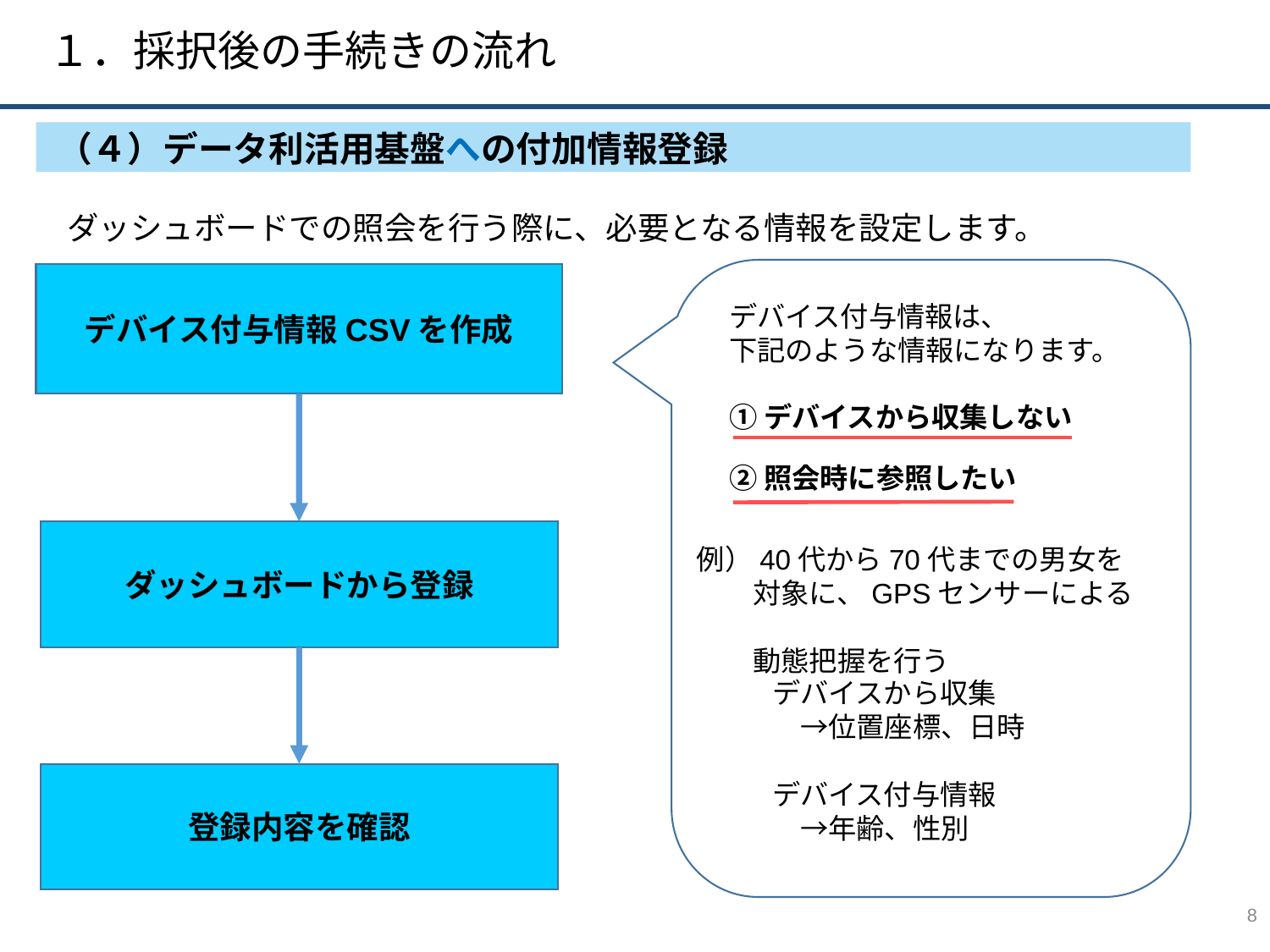

１．採択後の手続きの流れ
（４）データ利活用基盤への付加情報登録

ダッシュボードでの照会を行う際に、必要となる情報を設定します。

デバイス付与情報CSVを作成
デバイス付与情報は、
下記のような情報になります。
①デバイスから収集しない
②照会時に参照したい
ダッシュボードから登録
例）40代から70代までの男女を
　　対象に、GPSセンサーによる
　　動態把握を行う
デバイスから収集
　→位置座標、日時

デバイス付与情報
　→年齢、性別
登録内容を確認
8